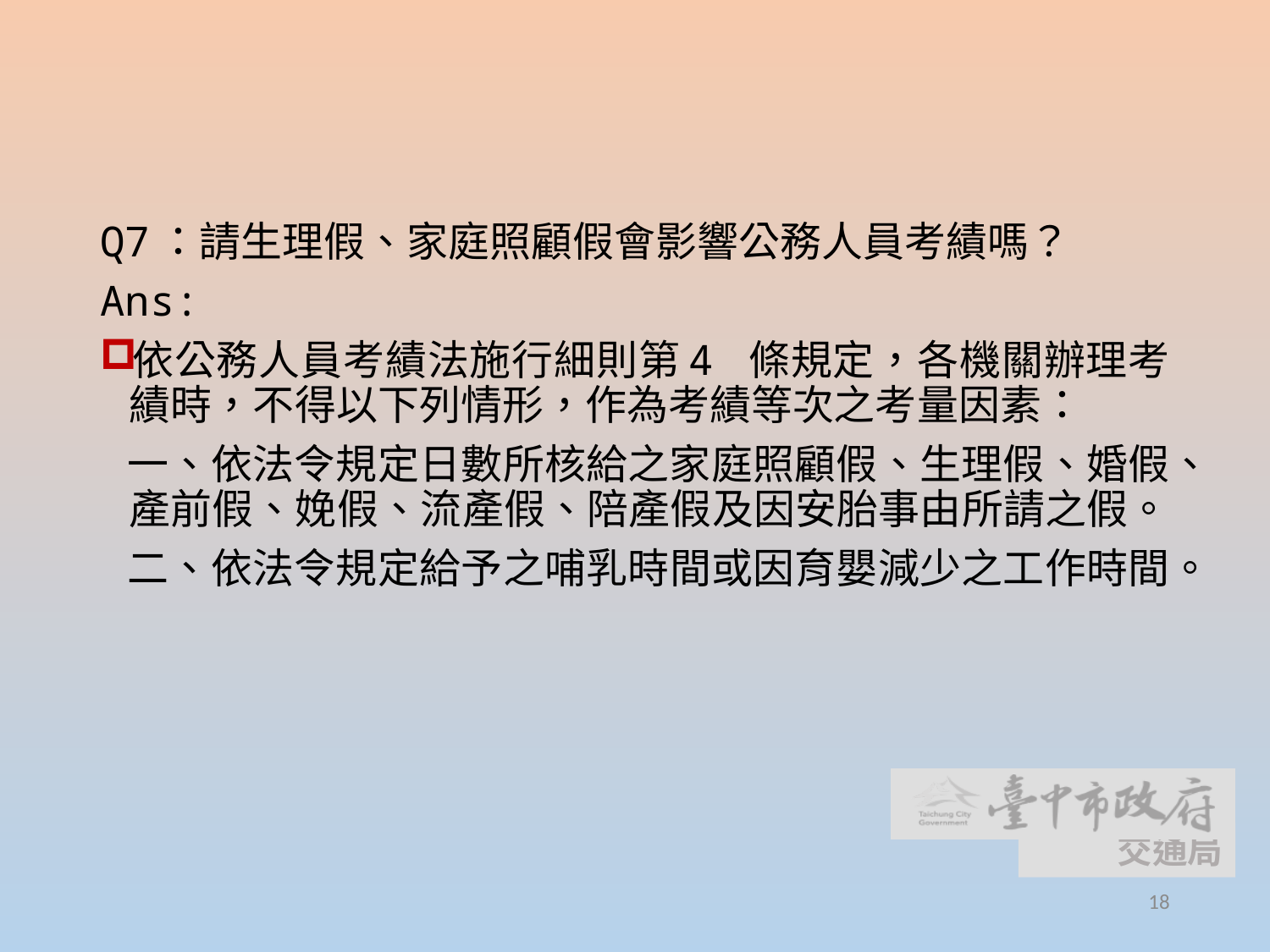

18
Q7：請生理假、家庭照顧假會影響公務人員考績嗎？
Ans:
依公務人員考績法施行細則第4 條規定，各機關辦理考績時，不得以下列情形，作為考績等次之考量因素：
  一、依法令規定日數所核給之家庭照顧假、生理假、婚假、產前假、娩假、流產假、陪產假及因安胎事由所請之假。
  二、依法令規定給予之哺乳時間或因育嬰減少之工作時間。